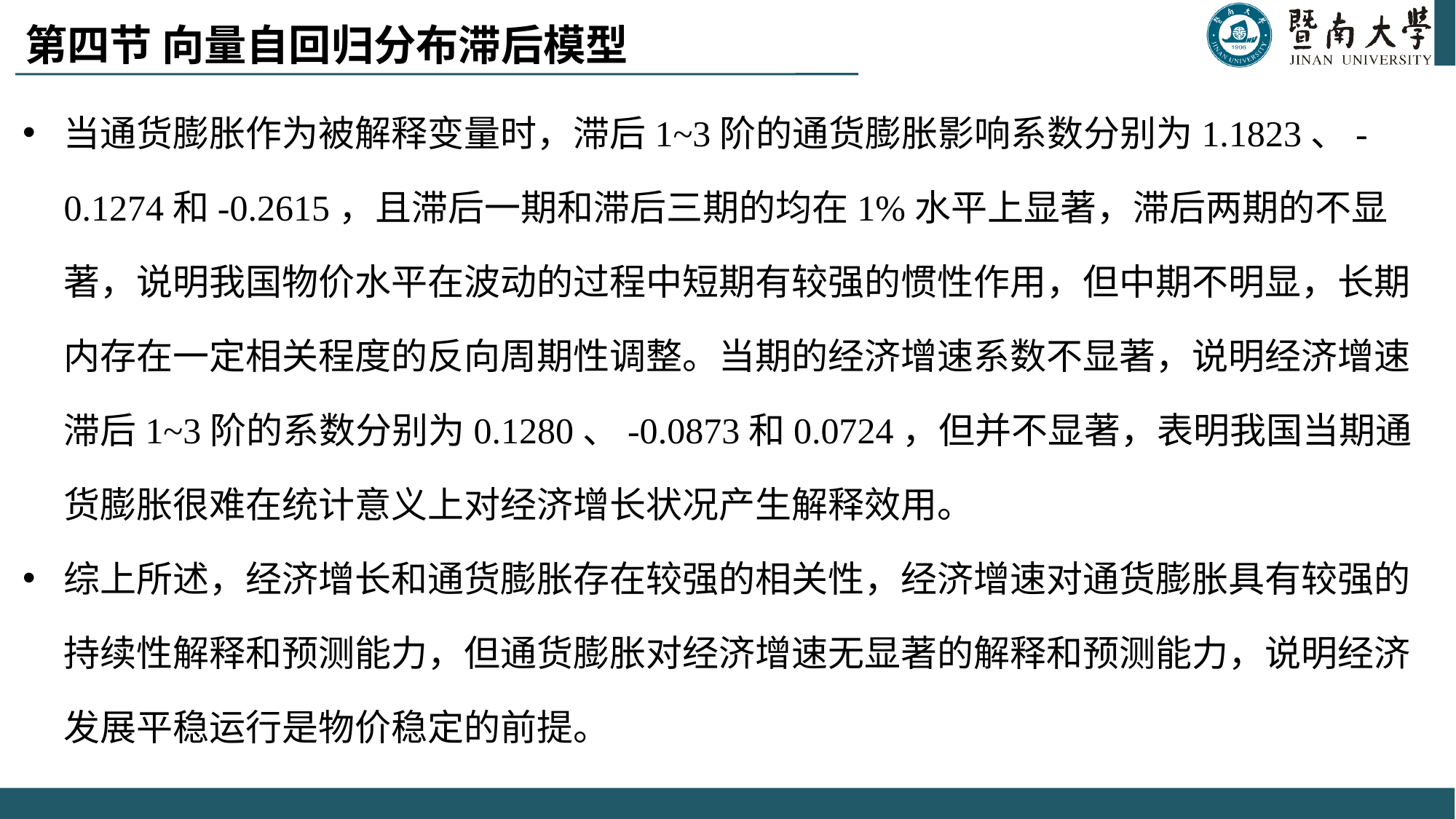

# 第四节 向量自回归分布滞后模型
当通货膨胀作为被解释变量时，滞后1~3阶的通货膨胀影响系数分别为1.1823、-0.1274和-0.2615，且滞后一期和滞后三期的均在1%水平上显著，滞后两期的不显著，说明我国物价水平在波动的过程中短期有较强的惯性作用，但中期不明显，长期内存在一定相关程度的反向周期性调整。当期的经济增速系数不显著，说明经济增速滞后1~3阶的系数分别为0.1280、-0.0873和0.0724，但并不显著，表明我国当期通货膨胀很难在统计意义上对经济增长状况产生解释效用。
综上所述，经济增长和通货膨胀存在较强的相关性，经济增速对通货膨胀具有较强的持续性解释和预测能力，但通货膨胀对经济增速无显著的解释和预测能力，说明经济发展平稳运行是物价稳定的前提。